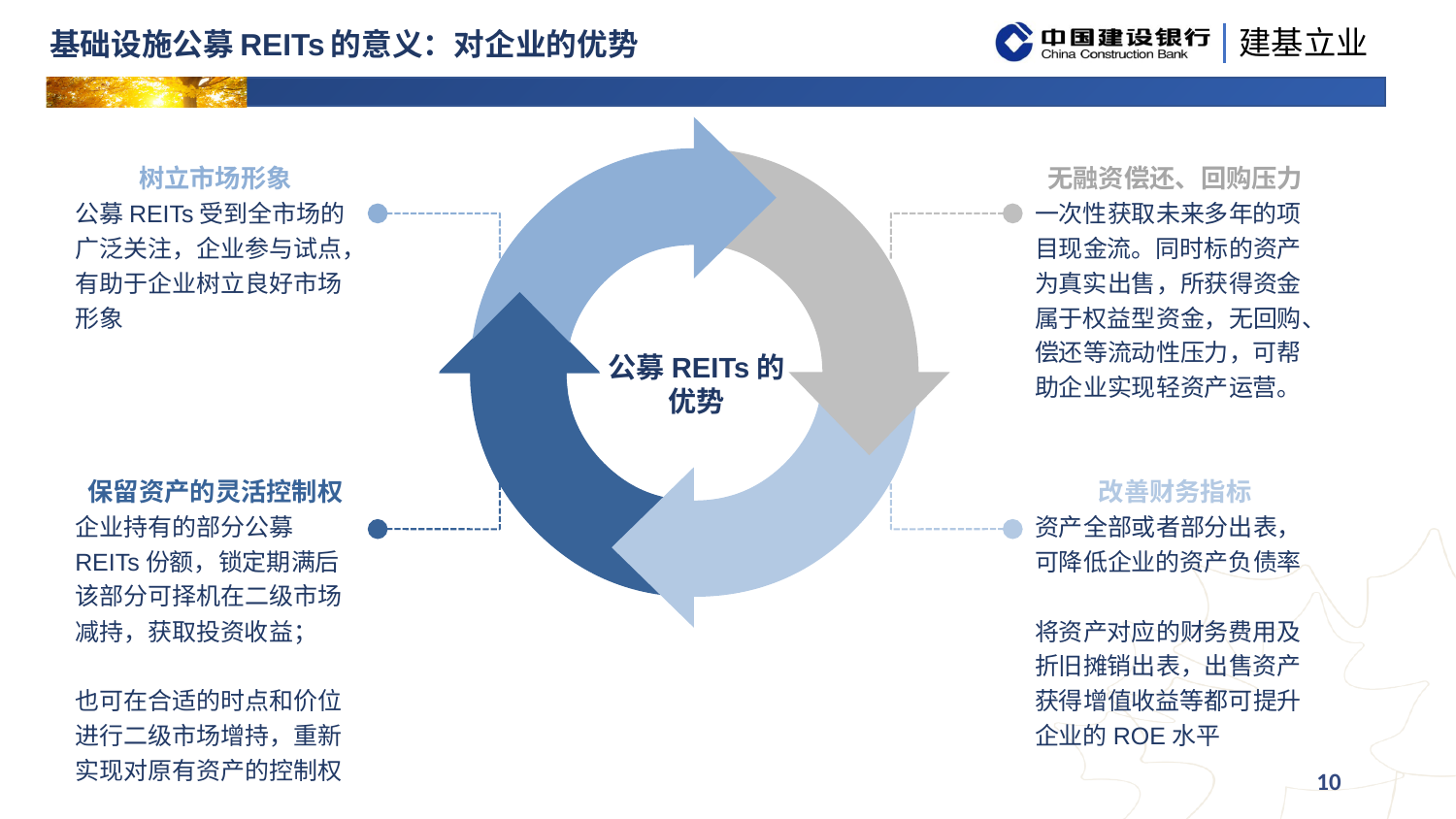

# 基础设施公募REITs的意义：对企业的优势

树立市场形象
公募REITs受到全市场的广泛关注，企业参与试点，有助于企业树立良好市场形象
无融资偿还、回购压力
一次性获取未来多年的项目现金流。同时标的资产为真实出售，所获得资金属于权益型资金，无回购、偿还等流动性压力，可帮助企业实现轻资产运营。

公募REITs的
优势
保留资产的灵活控制权
企业持有的部分公募REITs份额，锁定期满后该部分可择机在二级市场减持，获取投资收益；

也可在合适的时点和价位进行二级市场增持，重新实现对原有资产的控制权
改善财务指标
资产全部或者部分出表，可降低企业的资产负债率

将资产对应的财务费用及折旧摊销出表，出售资产获得增值收益等都可提升企业的ROE水平

10